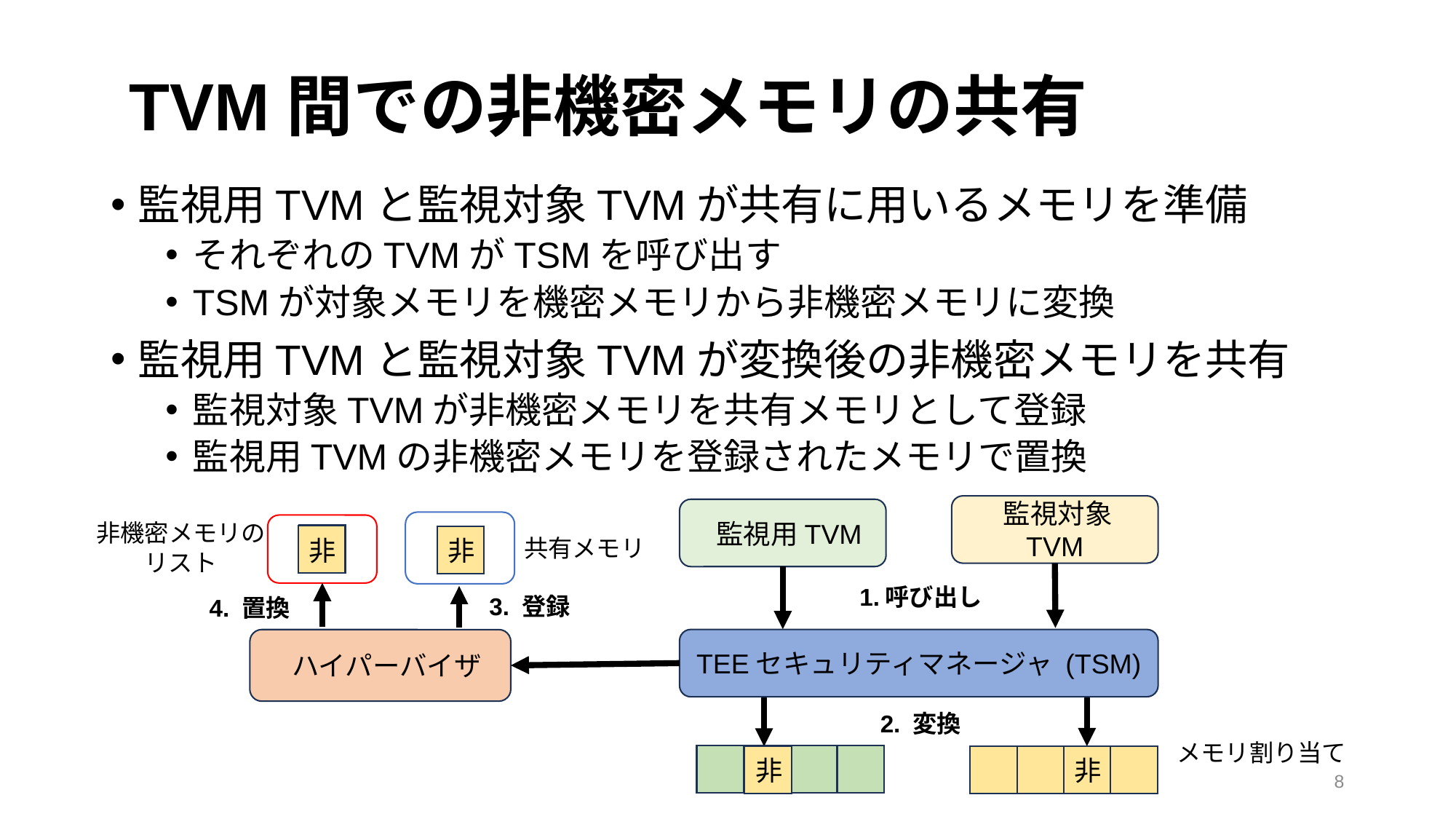

# TVM間での非機密メモリの共有
監視用TVMと監視対象TVMが共有に用いるメモリを準備
それぞれのTVMがTSMを呼び出す
TSMが対象メモリを機密メモリから非機密メモリに変換
監視用TVMと監視対象TVMが変換後の非機密メモリを共有
監視対象TVMが非機密メモリを共有メモリとして登録
監視用TVMの非機密メモリを登録されたメモリで置換

 監視対象TVM
 監視用TVM

非機密メモリのリスト

非
非
非
共有メモリ
1.呼び出し
3. 登録
4. 置換
TEEセキュリティマネージャ (TSM)
 ハイパーバイザ
2. 変換
メモリ割り当て

非

非

非

8